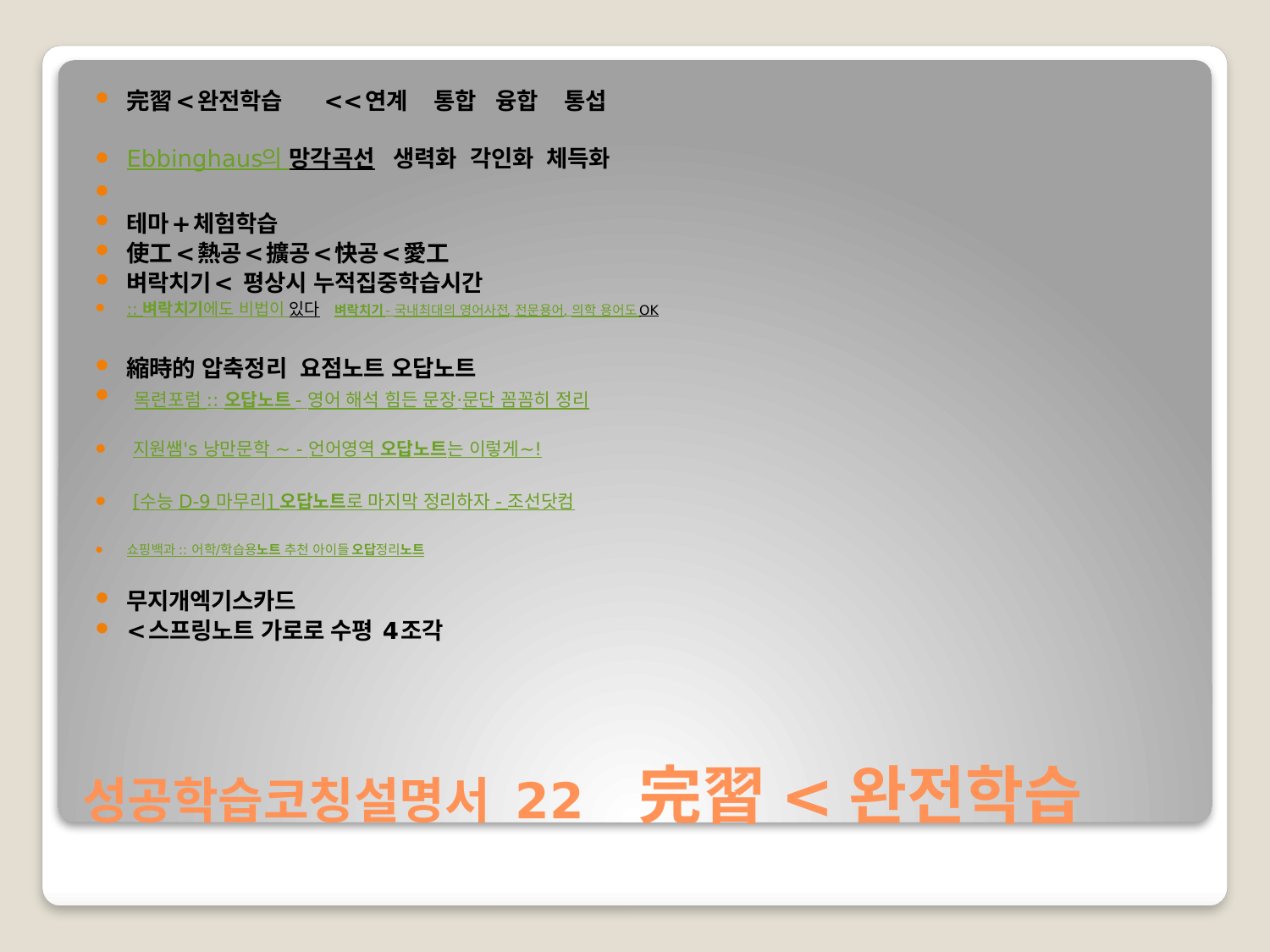

完習<완전학습      <<연계    통합   융합    통섭
Ebbinghaus의 망각곡선   생력화  각인화  체득화

테마+체험학습
使工<熱공<擴공<快공<愛工
벼락치기< 평상시 누적집중학습시간
:: 벼락치기에도 비법이 있다    벼락치기 - 국내최대의 영어사전, 전문용어, 의학 용어도 OK

縮時的 압축정리  요점노트 오답노트
 목련포럼 :: 오답노트 - 영어 해석 힘든 문장·문단 꼼꼼히 정리

 지원쌤's 낭만문학 ~ - 언어영역 오답노트는 이렇게~!

 [수능 D-9 마무리] 오답노트로 마지막 정리하자 - 조선닷컴

쇼핑백과 :: 어학/학습용노트 추천 아이들 오답정리노트

무지개엑기스카드
<스프링노트 가로로 수평 4조각

# 성공학습코칭설명서 22  完習<완전학습